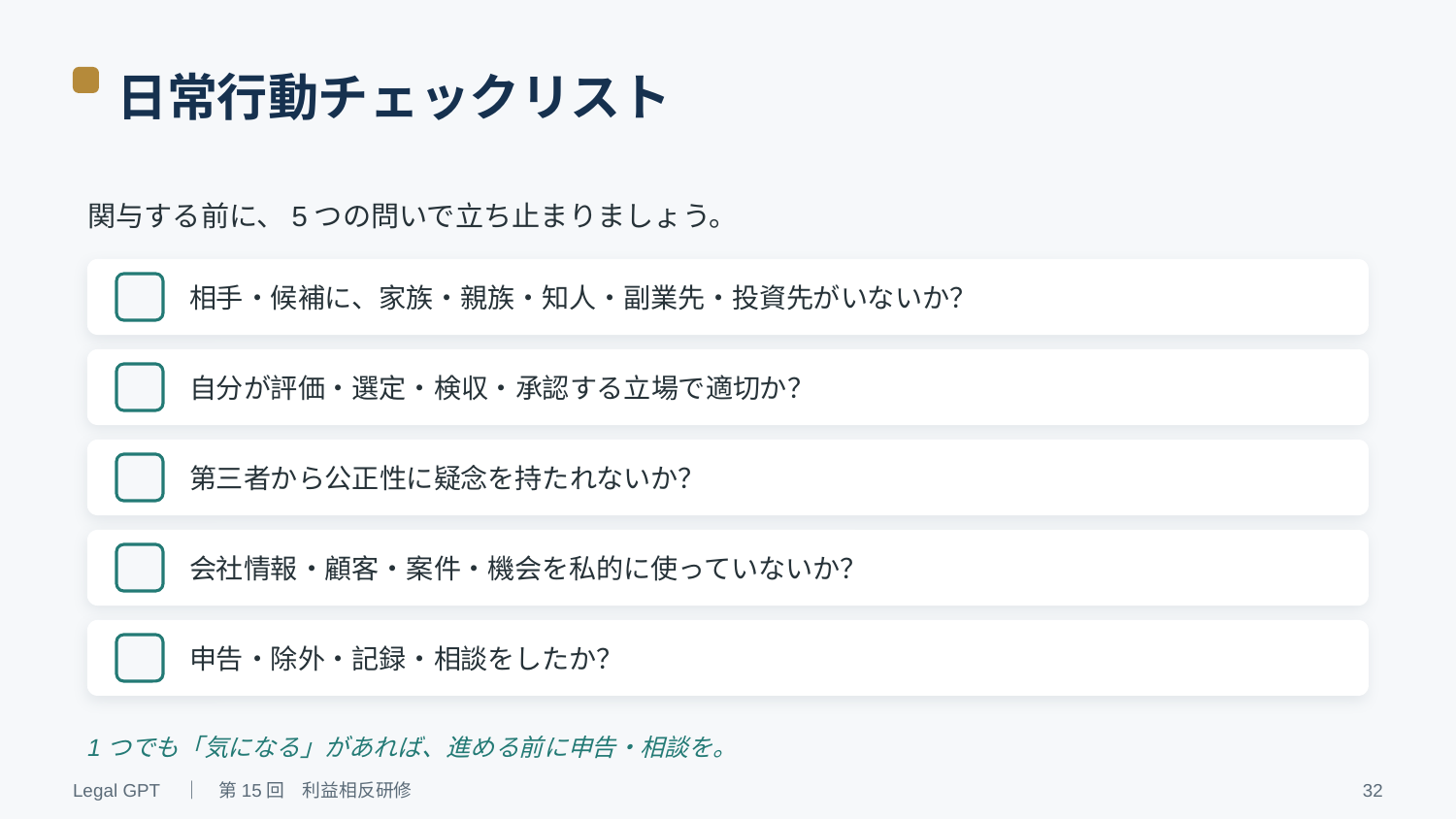

日常行動チェックリスト

関与する前に、5つの問いで立ち止まりましょう。

相手・候補に、家族・親族・知人・副業先・投資先がいないか？

自分が評価・選定・検収・承認する立場で適切か？

第三者から公正性に疑念を持たれないか？

会社情報・顧客・案件・機会を私的に使っていないか？

申告・除外・記録・相談をしたか？

1つでも「気になる」があれば、進める前に申告・相談を。
Legal GPT　｜　第15回　利益相反研修
32